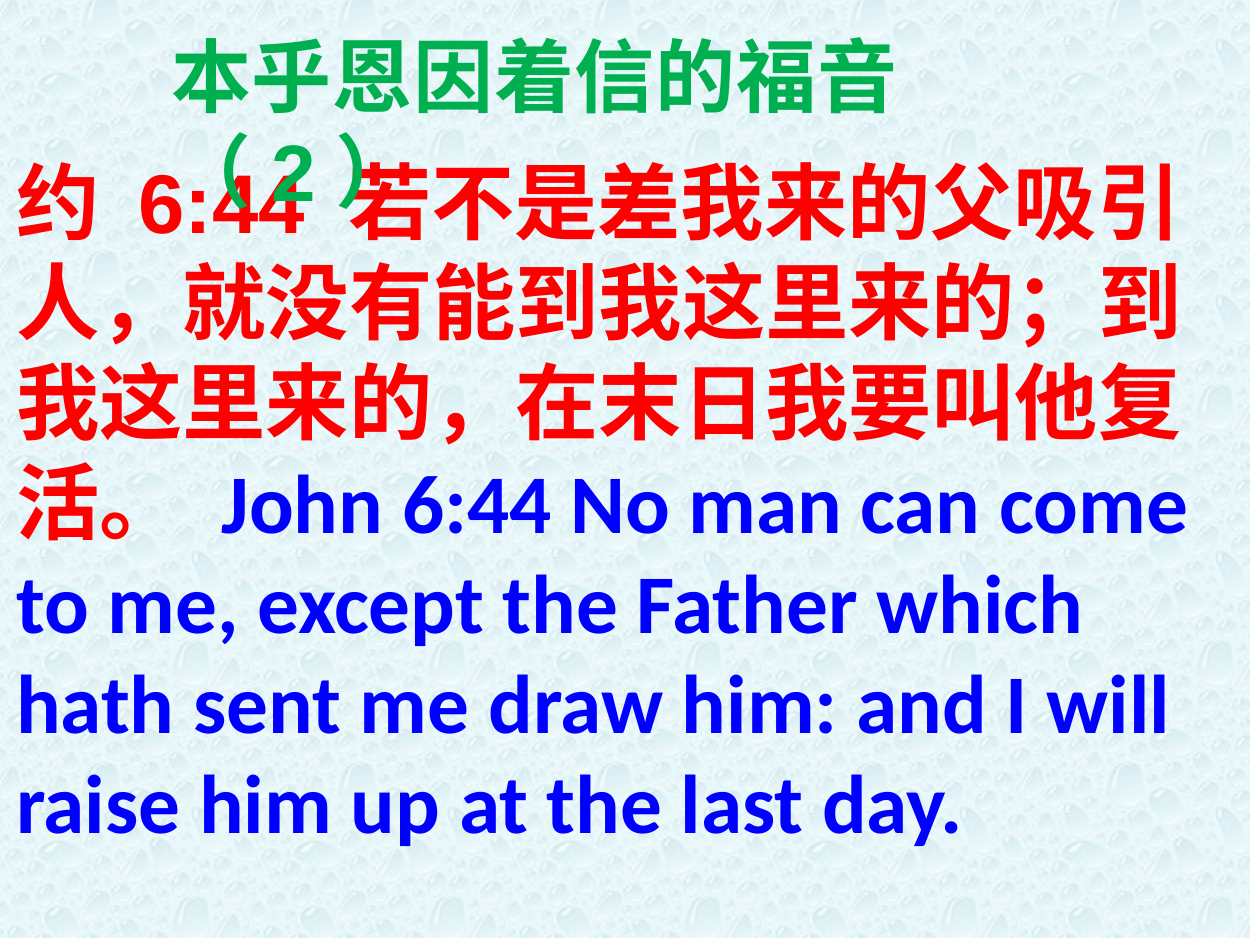

本乎恩因着信的福音（2）
约 6:44 若不是差我来的父吸引人，就没有能到我这里来的；到我这里来的，在末日我要叫他复活。 John 6:44 No man can come to me, except the Father which hath sent me draw him: and I will raise him up at the last day.